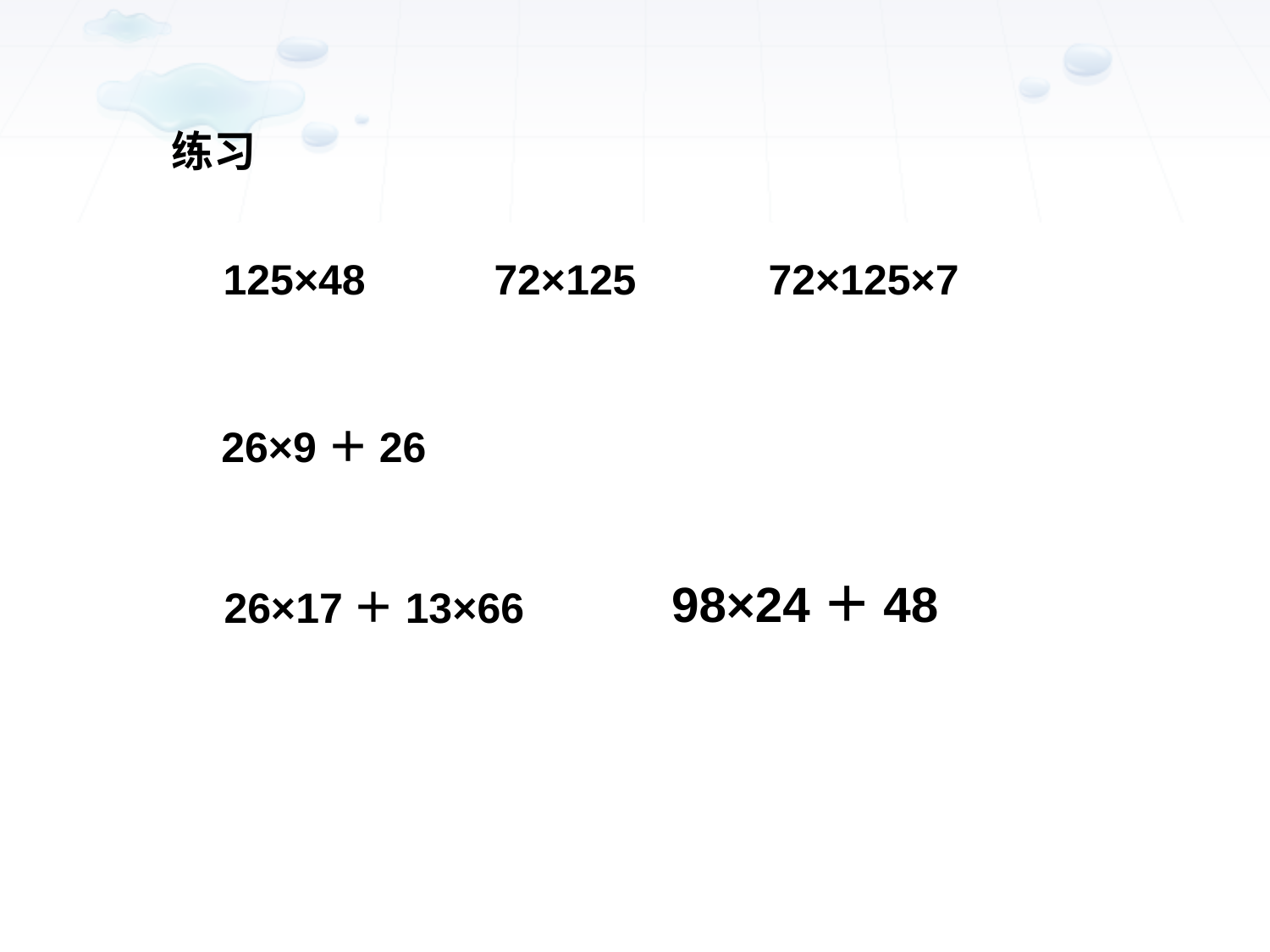

练习
125×48
72×125
72×125×7
26×9＋26
98×24＋48
26×17＋13×66